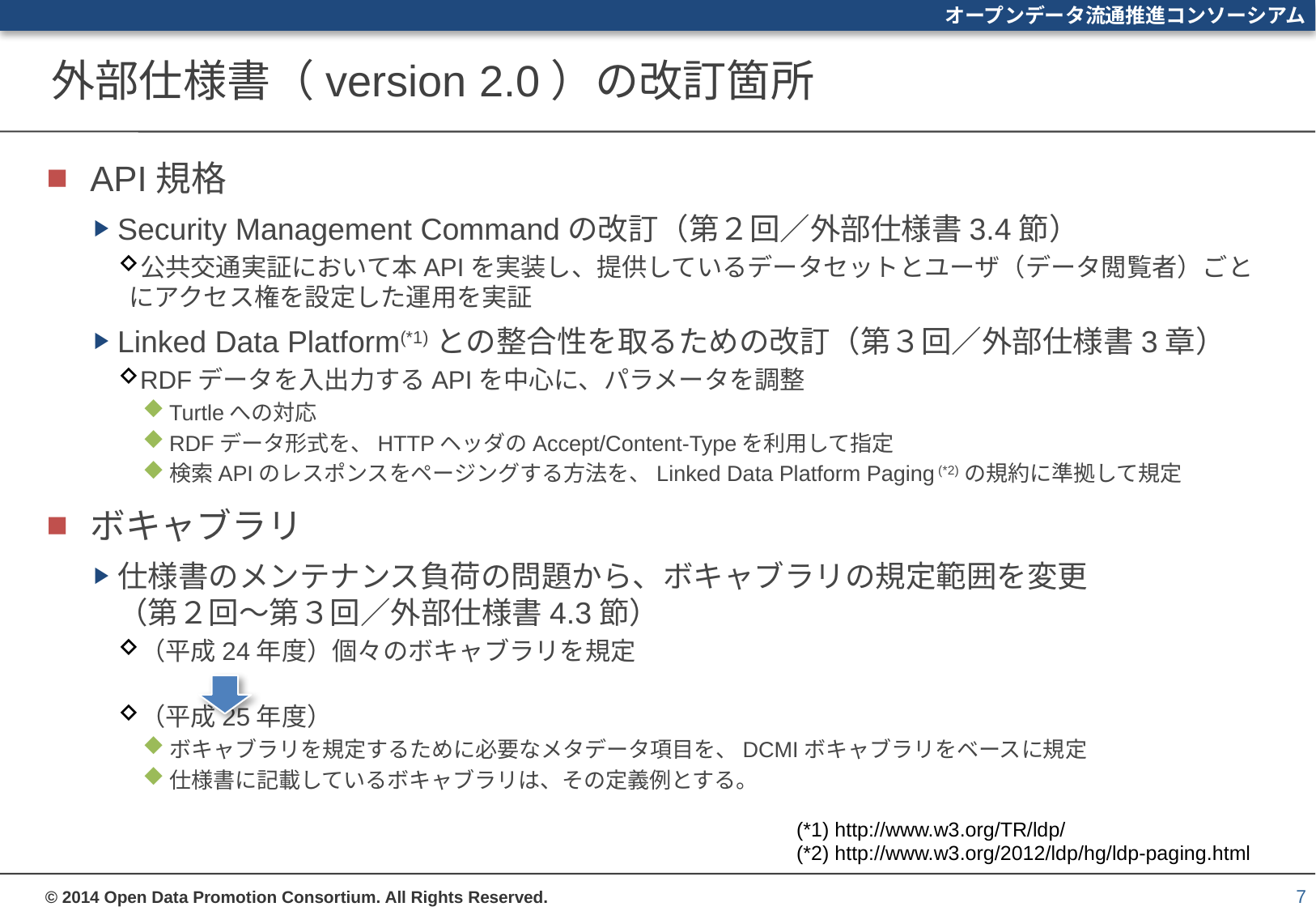

# 外部仕様書（version 2.0）の改訂箇所
API規格
Security Management Commandの改訂（第２回／外部仕様書3.4節）
公共交通実証において本APIを実装し、提供しているデータセットとユーザ（データ閲覧者）ごとにアクセス権を設定した運用を実証
Linked Data Platform(*1)との整合性を取るための改訂（第３回／外部仕様書3章）
RDFデータを入出力するAPIを中心に、パラメータを調整
Turtleへの対応
RDFデータ形式を、HTTPヘッダのAccept/Content-Typeを利用して指定
検索APIのレスポンスをページングする方法を、Linked Data Platform Paging (*2)の規約に準拠して規定
ボキャブラリ
仕様書のメンテナンス負荷の問題から、ボキャブラリの規定範囲を変更
（第２回～第３回／外部仕様書4.3節）
（平成24年度）個々のボキャブラリを規定
（平成25年度）
ボキャブラリを規定するために必要なメタデータ項目を、DCMIボキャブラリをベースに規定
仕様書に記載しているボキャブラリは、その定義例とする。

(*1) http://www.w3.org/TR/ldp/
(*2) http://www.w3.org/2012/ldp/hg/ldp-paging.html
7